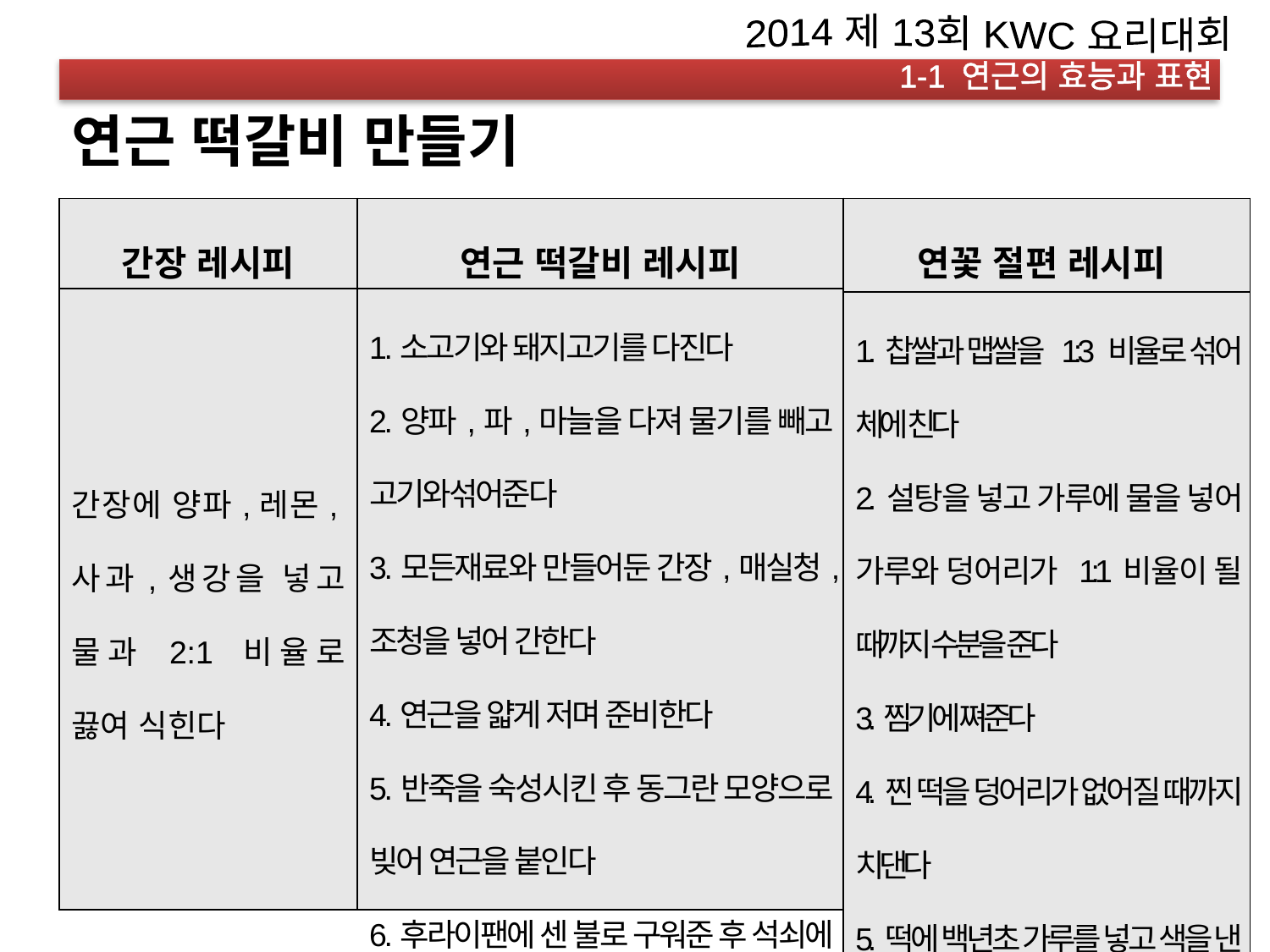

2014 제 13회 KWC 요리대회
1-1 연근의 효능과 표현

연근 떡갈비 만들기
| 간장 레시피 | 연근 떡갈비 레시피 |
| --- | --- |
| 간장에 양파,레몬,사과,생강을 넣고 물과 2:1 비율로 끓여 식힌다 | 1.소고기와 돼지고기를 다진다 2.양파,파,마늘을 다져 물기를 빼고 고기와섞어준다 3.모든재료와 만들어둔 간장,매실청,조청을 넣어 간한다 4.연근을 얇게 저며 준비한다 5.반죽을 숙성시킨 후 동그란 모양으로 빚어 연근을 붙인다 6.후라이팬에 센 불로 구워준 후 석쇠에 구워 익혀준다 |
| 연꽃 절편 레시피 |
| --- |
| 1.찹쌀과 맵쌀을 1:3 비율로 섞어 체에 친다 2.설탕을 넣고 가루에 물을 넣어 가루와 덩어리가 1:1비율이 될 때까지 수분을 준다 3.찜기에 쪄준다 4.찐 떡을 덩어리가 없어질 때까지 치댄다 5.떡에 백년초 가루를 넣고 색을 낸 후 연꽃모양으로 성형한다 |